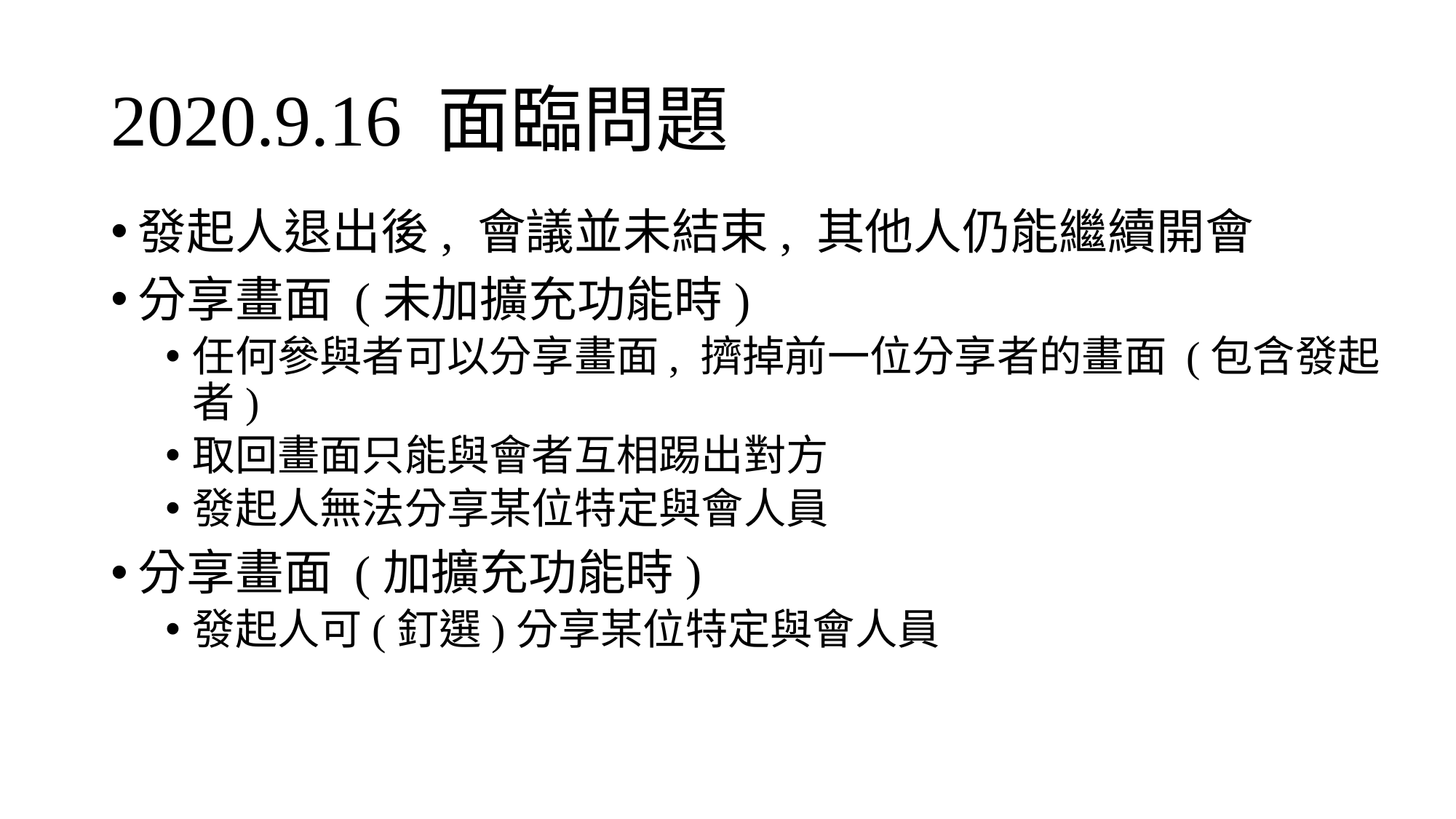

# 2020.9.16 面臨問題
發起人退出後, 會議並未結束, 其他人仍能繼續開會
分享畫面 (未加擴充功能時)
任何參與者可以分享畫面, 擠掉前一位分享者的畫面 (包含發起者)
取回畫面只能與會者互相踢出對方
發起人無法分享某位特定與會人員
分享畫面 (加擴充功能時)
發起人可(釘選)分享某位特定與會人員